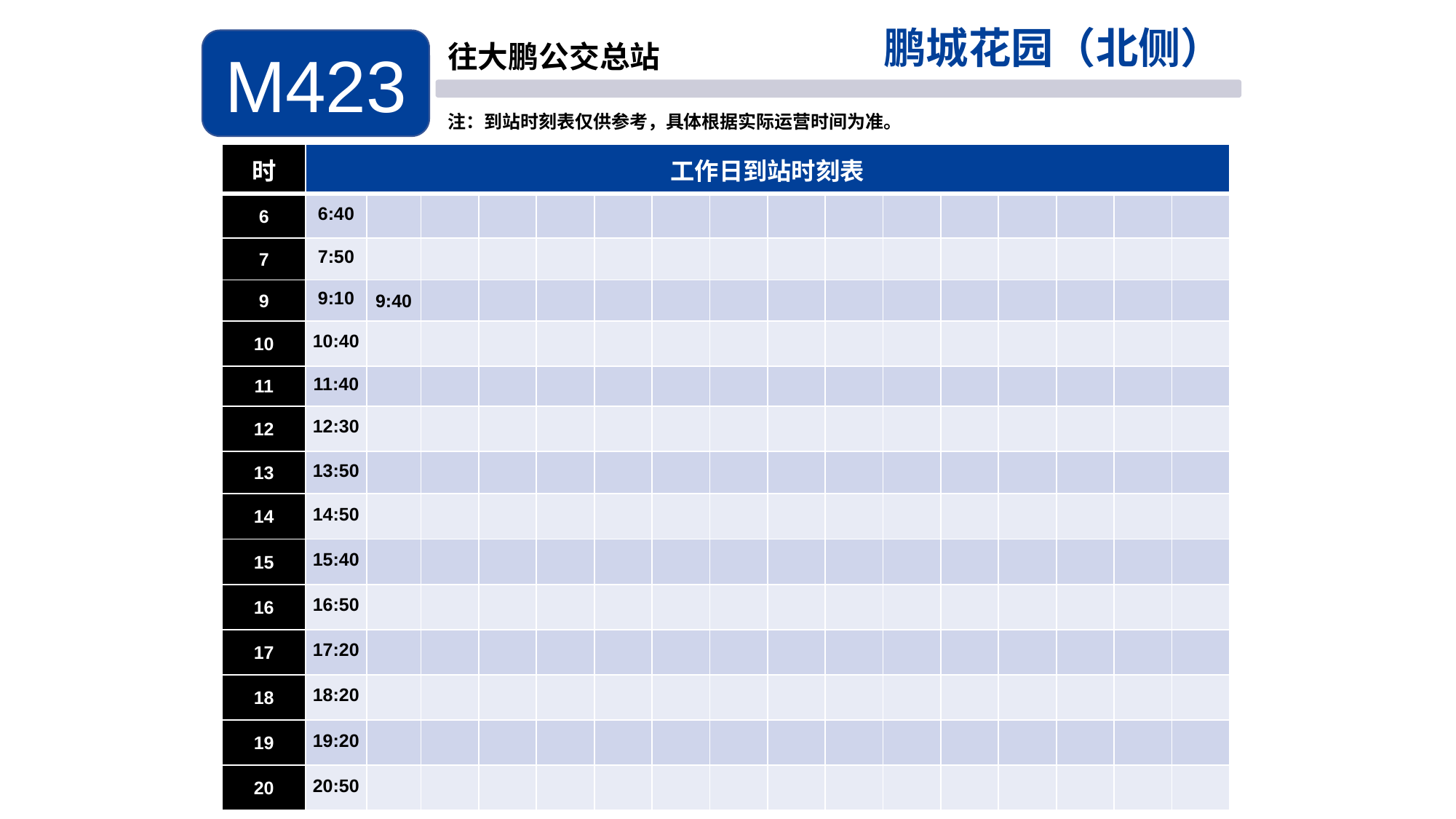

鹏城花园（北侧）
M423
往大鹏公交总站

注：到站时刻表仅供参考，具体根据实际运营时间为准。
| 时 | 工作日到站时刻表 |  |  |  |  |  |  |  |  |  |  |  |  |  |  |  |
| --- | --- | --- | --- | --- | --- | --- | --- | --- | --- | --- | --- | --- | --- | --- | --- | --- |
| 6 | 6:40 |  |  |  |  |  |  |  |  |  |  |  |  |  |  |  |
| 7 | 7:50 |  |  |  |  |  |  |  |  |  |  |  |  |  |  |  |
| 9 | 9:10 | 9:40 |  |  |  |  |  |  |  |  |  |  |  |  |  |  |
| 10 | 10:40 |  |  |  |  |  |  |  |  |  |  |  |  |  |  |  |
| 11 | 11:40 |  |  |  |  |  |  |  |  |  |  |  |  |  |  |  |
| 12 | 12:30 |  |  |  |  |  |  |  |  |  |  |  |  |  |  |  |
| 13 | 13:50 |  |  |  |  |  |  |  |  |  |  |  |  |  |  |  |
| 14 | 14:50 |  |  |  |  |  |  |  |  |  |  |  |  |  |  |  |
| 15 | 15:40 |  |  |  |  |  |  |  |  |  |  |  |  |  |  |  |
| 16 | 16:50 |  |  |  |  |  |  |  |  |  |  |  |  |  |  |  |
| 17 | 17:20 |  |  |  |  |  |  |  |  |  |  |  |  |  |  |  |
| 18 | 18:20 |  |  |  |  |  |  |  |  |  |  |  |  |  |  |  |
| 19 | 19:20 |  |  |  |  |  |  |  |  |  |  |  |  |  |  |  |
| 20 | 20:50 |  |  |  |  |  |  |  |  |  |  |  |  |  |  |  |